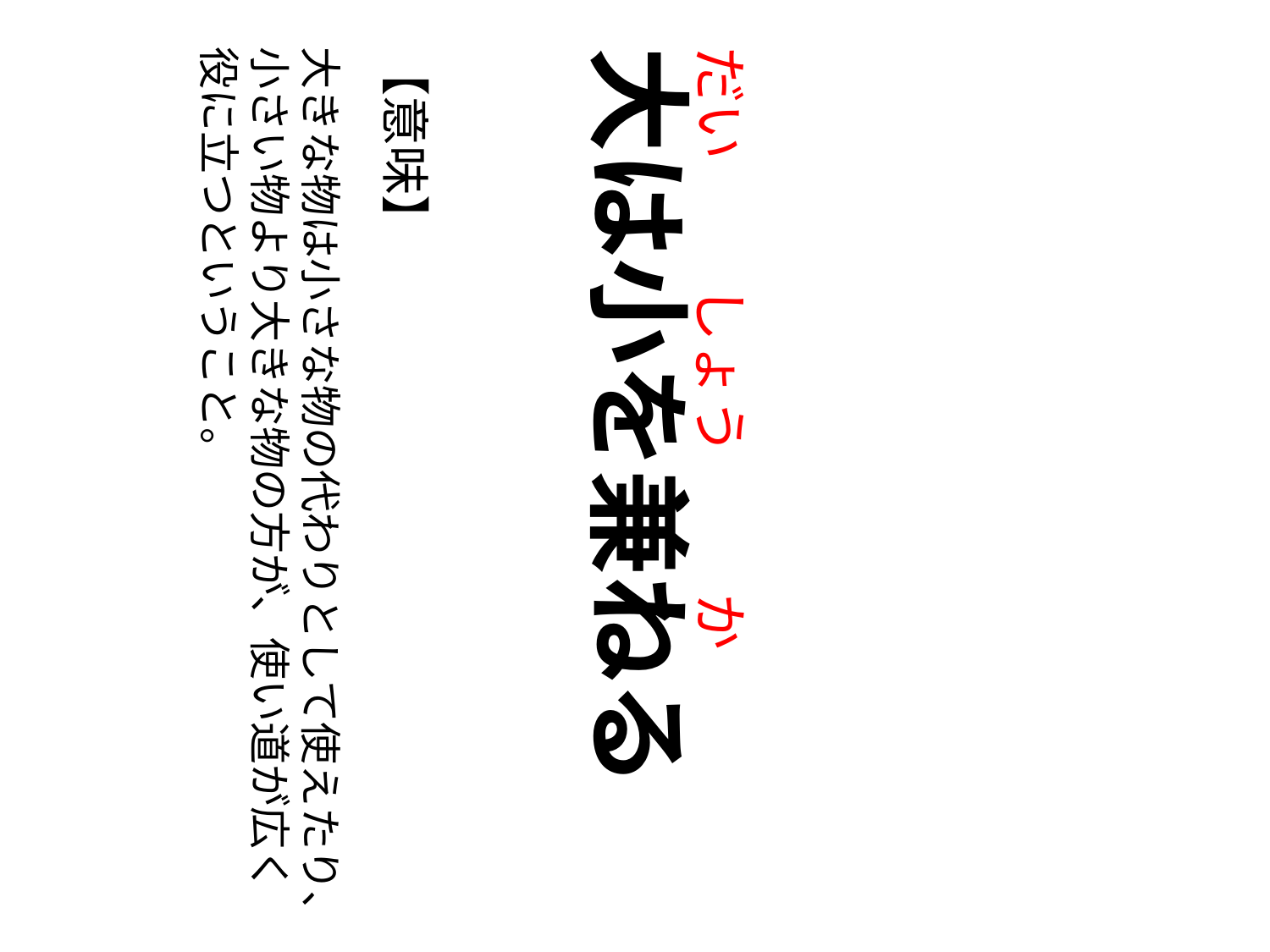

【意味】

大きな物は小さな物の代わりとして使えたり、小さい物より大きな物の方が、使い道が広く役に立つということ。
だい　　 しょう　　  か
大は小を兼ねる